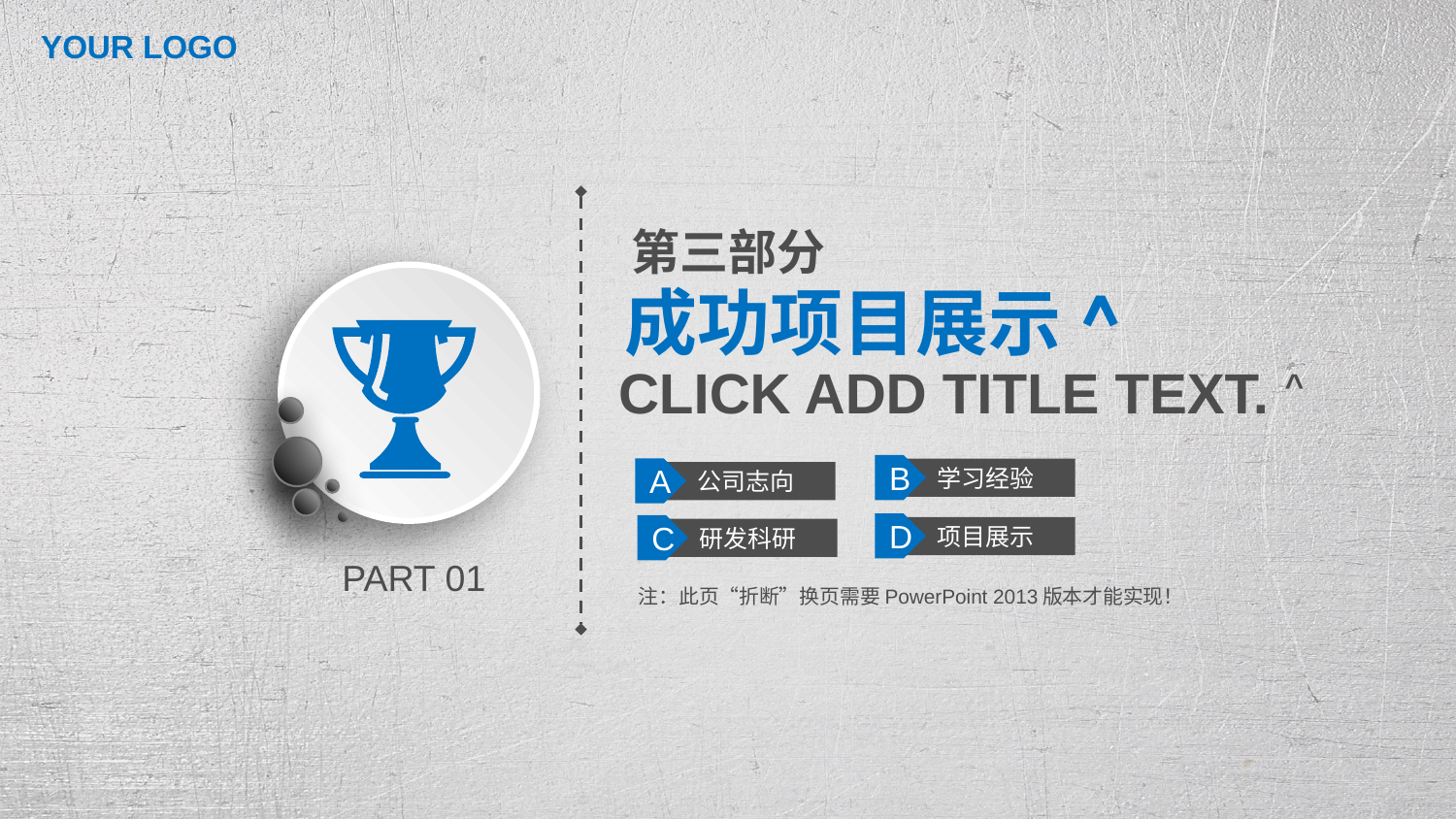

YOUR LOGO
第三部分
成功项目展示^

CLICK ADD TITLE TEXT. ^

B
A
学习经验
公司志向

D
C
项目展示
研发科研
PART 01
注：此页“折断”换页需要PowerPoint 2013版本才能实现！